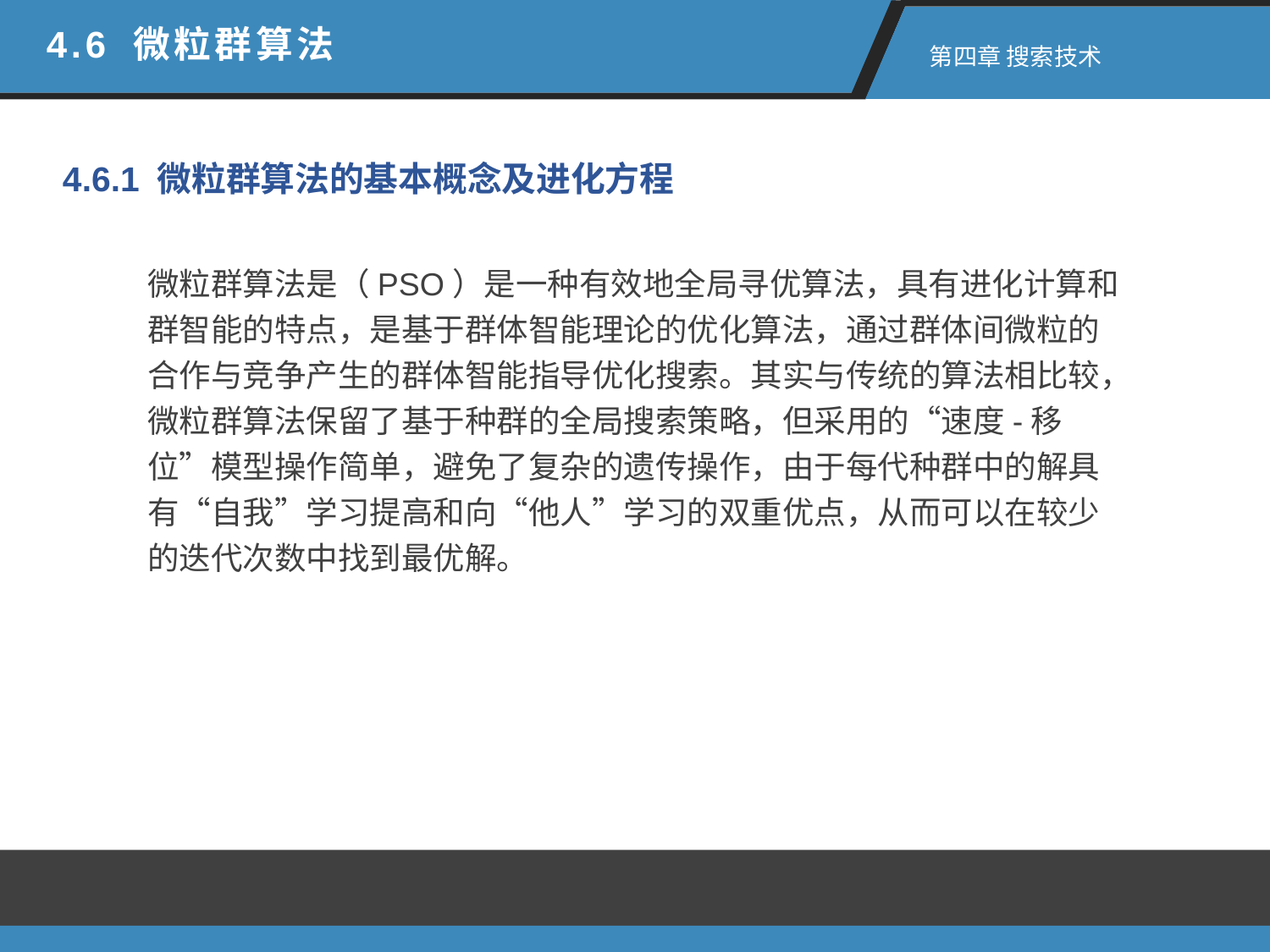

4.6 微粒群算法
 第四章 搜索技术
4.6.1 微粒群算法的基本概念及进化方程
微粒群算法是（PSO）是一种有效地全局寻优算法，具有进化计算和群智能的特点，是基于群体智能理论的优化算法，通过群体间微粒的合作与竞争产生的群体智能指导优化搜索。其实与传统的算法相比较，微粒群算法保留了基于种群的全局搜索策略，但采用的“速度-移位”模型操作简单，避免了复杂的遗传操作，由于每代种群中的解具有“自我”学习提高和向“他人”学习的双重优点，从而可以在较少的迭代次数中找到最优解。